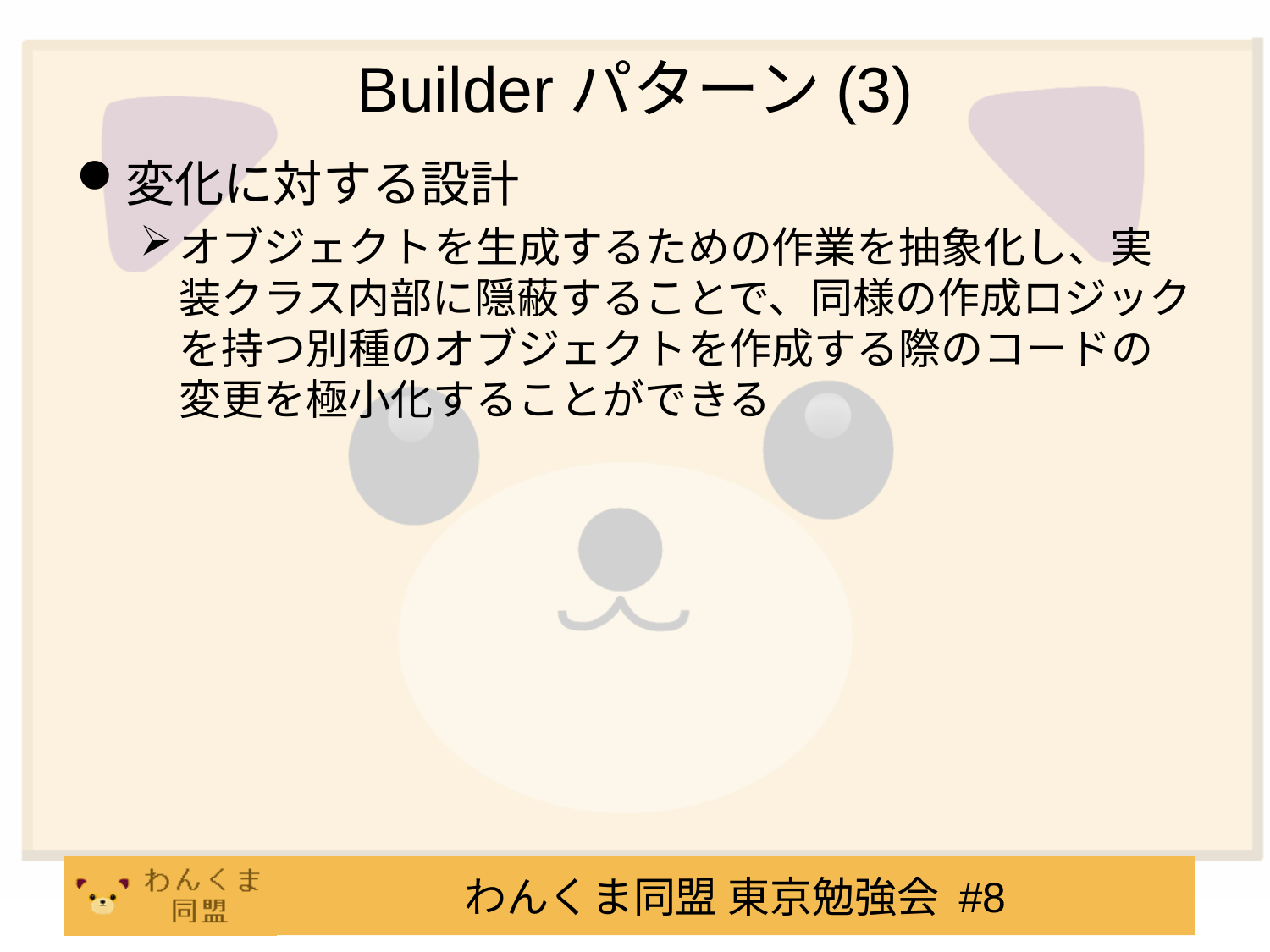

# Builderパターン(3)
変化に対する設計
オブジェクトを生成するための作業を抽象化し、実装クラス内部に隠蔽することで、同様の作成ロジックを持つ別種のオブジェクトを作成する際のコードの変更を極小化することができる